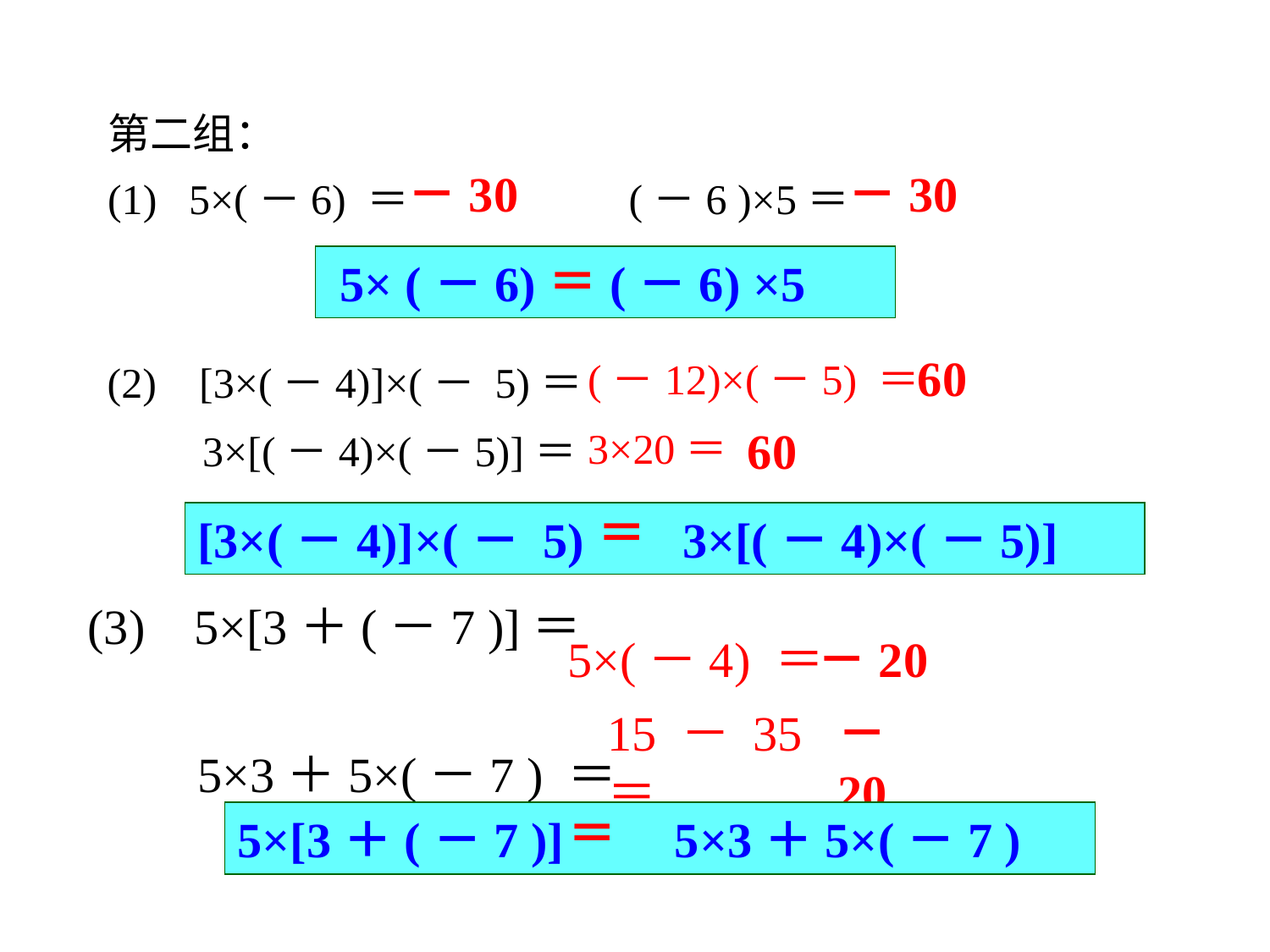

第二组：
－30
－30
(1)   5×(－6) ＝                      (－6 )×5＝
＝
 5× (－6)      (－6) ×5
(2)    [3×(－4)]×(－ 5)＝
         3×[(－4)×(－5)]＝
60
(－12)×(－5) ＝
60
3×20＝
＝
[3×(－4)]×(－ 5)        3×[(－4)×(－5)]
(3)    5×[3＋(－7 )]＝
         5×3＋5×(－7 ) ＝
－20
5×(－4) ＝
15 － 35＝
－20
＝
5×[3＋(－7 )]         5×3＋5×(－7 )